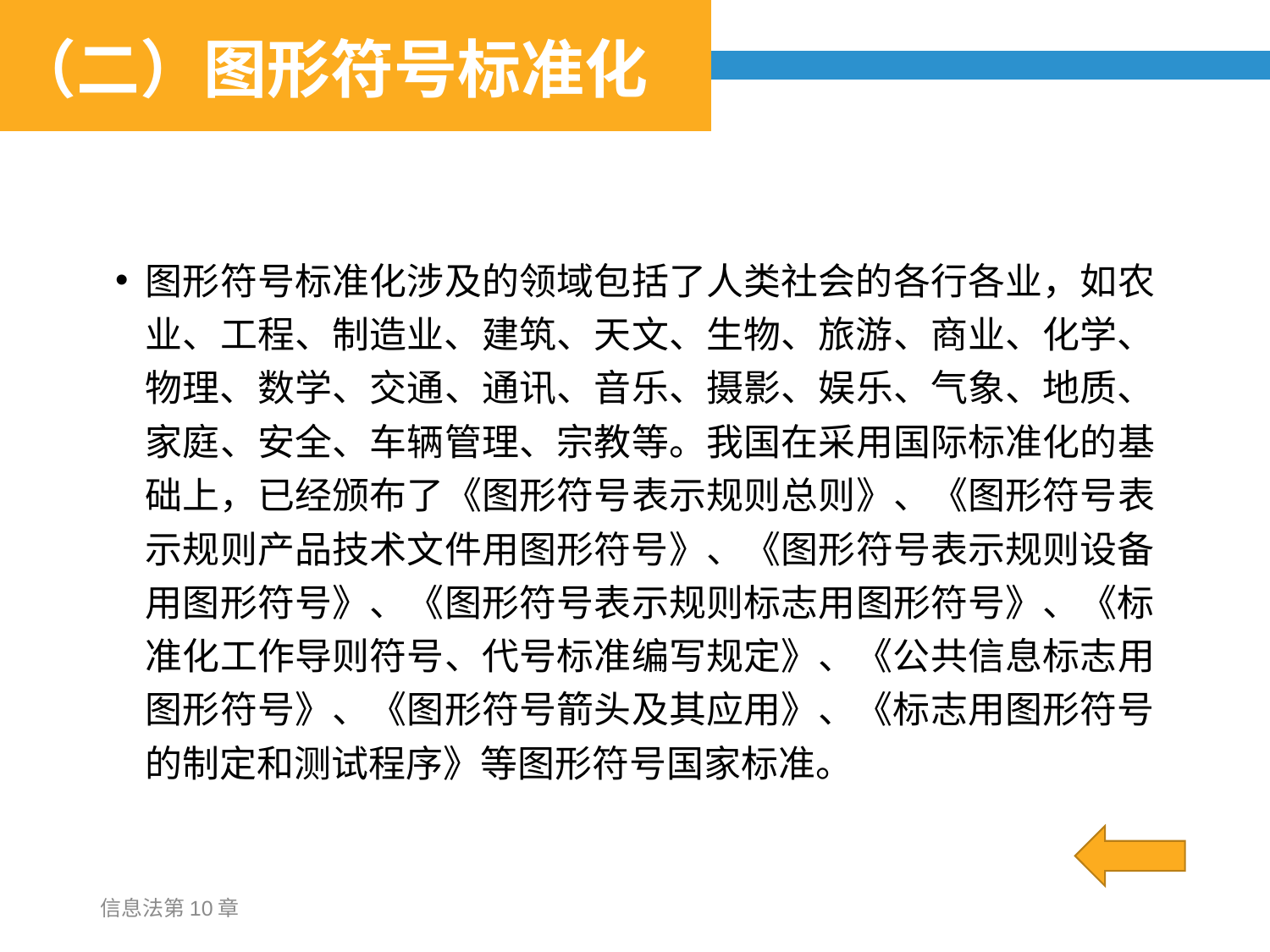

# （二）图形符号标准化
图形符号标准化涉及的领域包括了人类社会的各行各业，如农业、工程、制造业、建筑、天文、生物、旅游、商业、化学、物理、数学、交通、通讯、音乐、摄影、娱乐、气象、地质、家庭、安全、车辆管理、宗教等。我国在采用国际标准化的基础上，已经颁布了《图形符号表示规则总则》、《图形符号表示规则产品技术文件用图形符号》、《图形符号表示规则设备用图形符号》、《图形符号表示规则标志用图形符号》、《标准化工作导则符号、代号标准编写规定》、《公共信息标志用图形符号》、《图形符号箭头及其应用》、《标志用图形符号的制定和测试程序》等图形符号国家标准。

信息法第10章